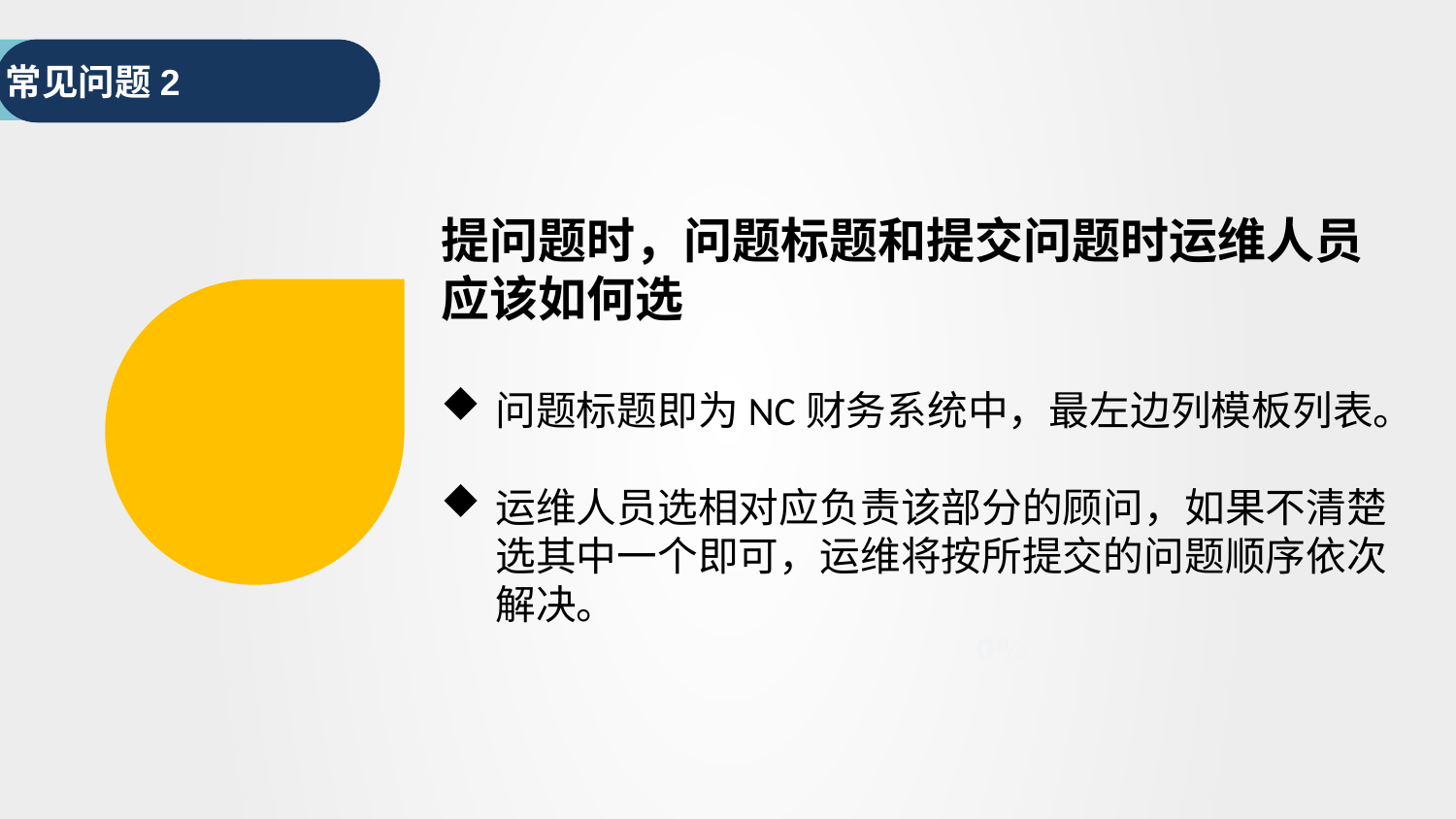

常见问题2
提问题时，问题标题和提交问题时运维人员应该如何选

问题标题即为NC财务系统中，最左边列模板列表。

运维人员选相对应负责该部分的顾问，如果不清楚选其中一个即可，运维将按所提交的问题顺序依次解决。